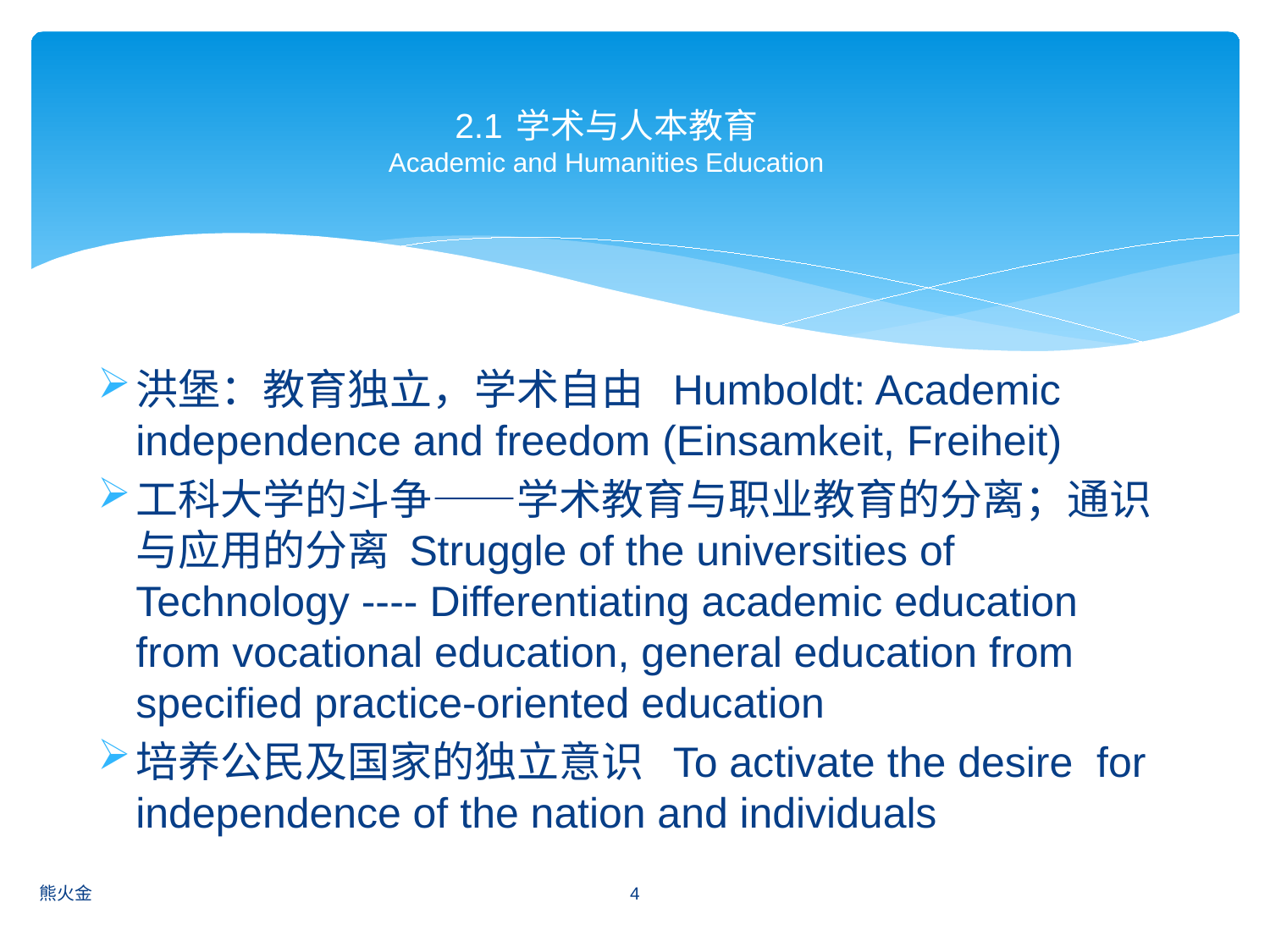

# 2.1 学术与人本教育 Academic and Humanities Education
洪堡：教育独立，学术自由  Humboldt: Academic independence and freedom (Einsamkeit, Freiheit)
工科大学的斗争——学术教育与职业教育的分离；通识与应用的分离 Struggle of the universities of Technology ---- Differentiating academic education from vocational education, general education from specified practice-oriented education
培养公民及国家的独立意识  To activate the desire  for independence of the nation and individuals
4
熊火金